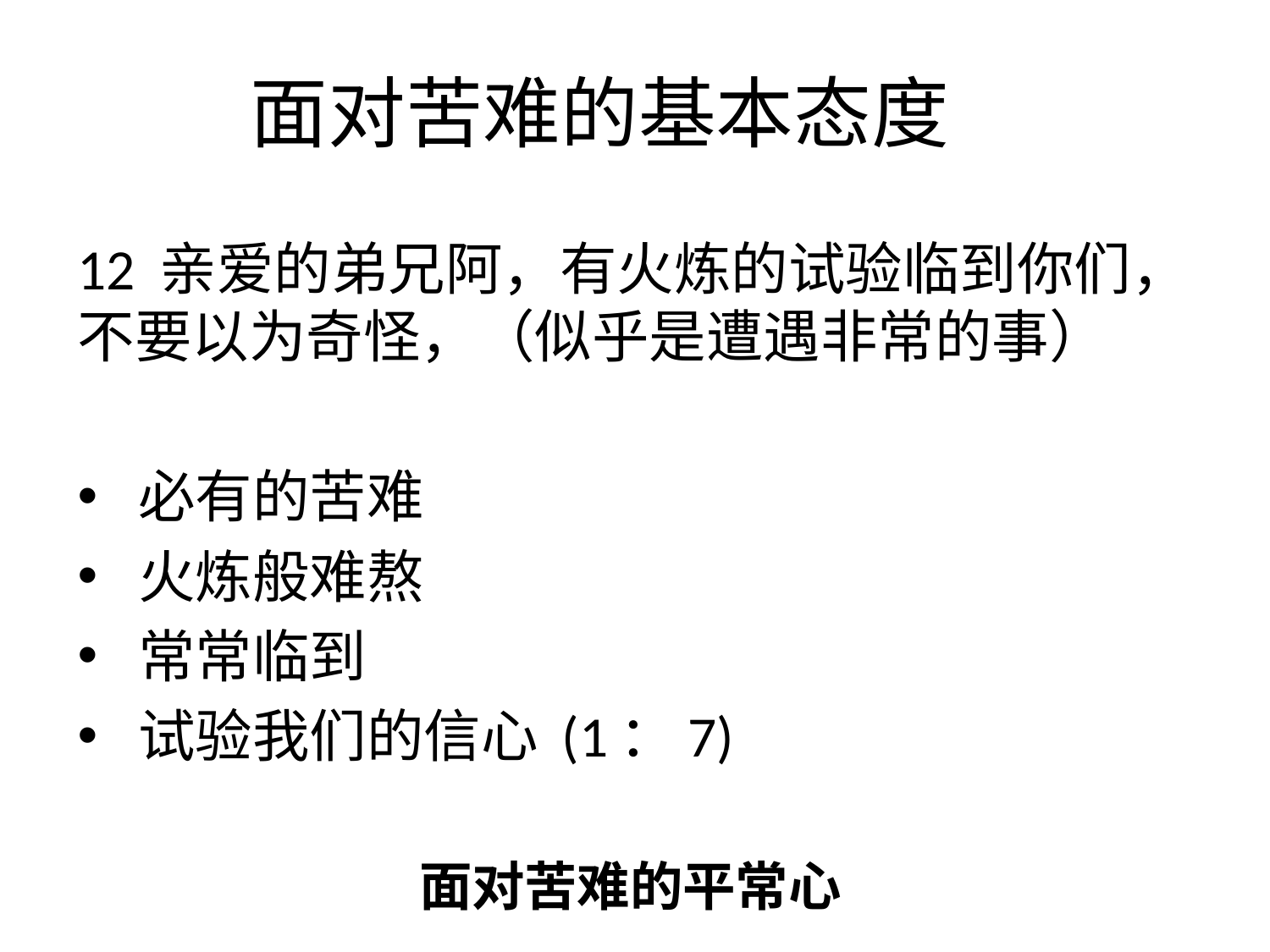

# 面对苦难的基本态度
12 亲爱的弟兄阿，有火炼的试验临到你们，不要以为奇怪，（似乎是遭遇非常的事）

必有的苦难
火炼般难熬
常常临到
试验我们的信心 (1：7)

面对苦难的平常心